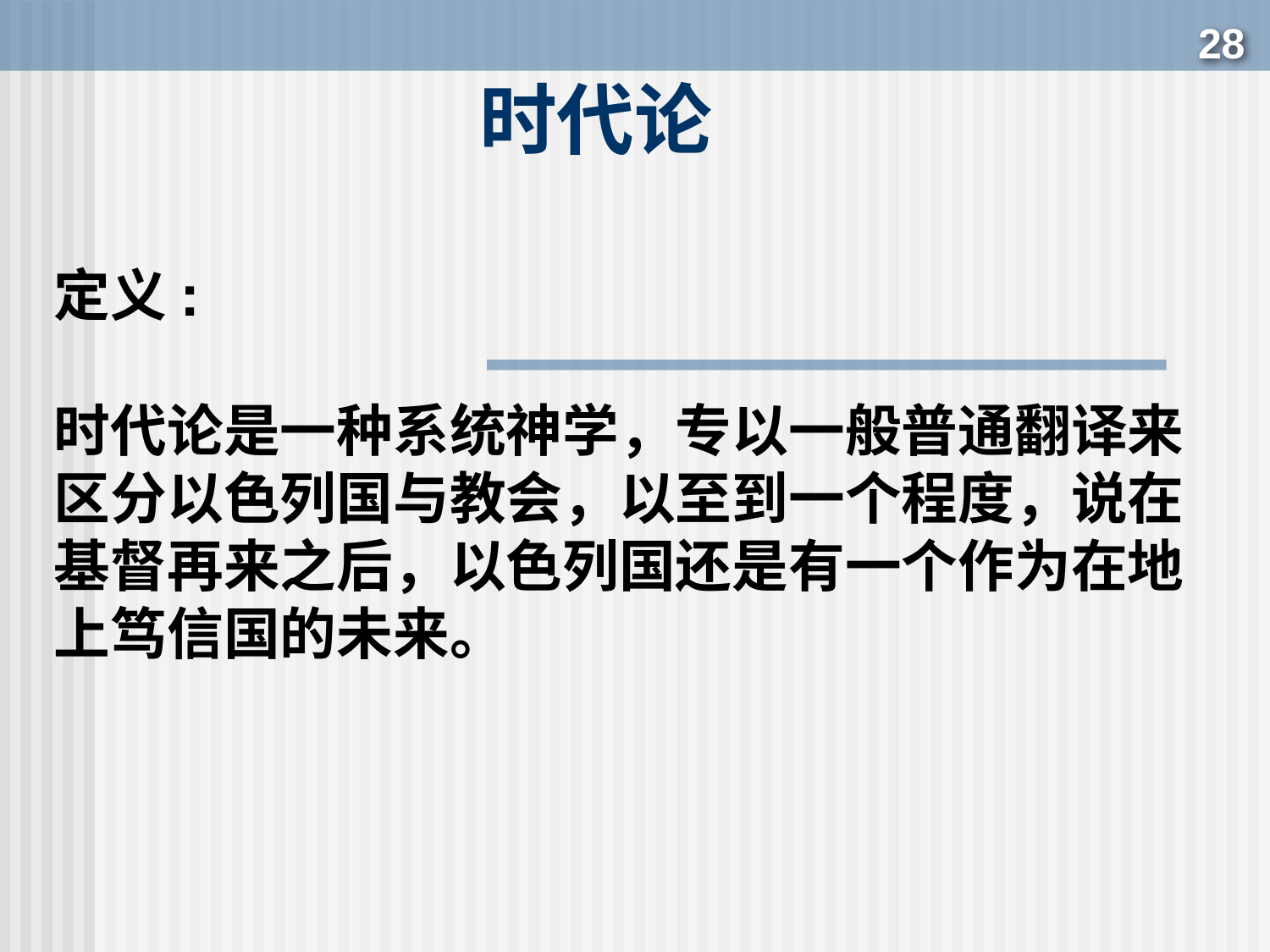

# 时代论
28
定义:
时代论是一种系统神学，专以一般普通翻译来区分以色列国与教会，以至到一个程度，说在基督再来之后，以色列国还是有一个作为在地上笃信国的未来。